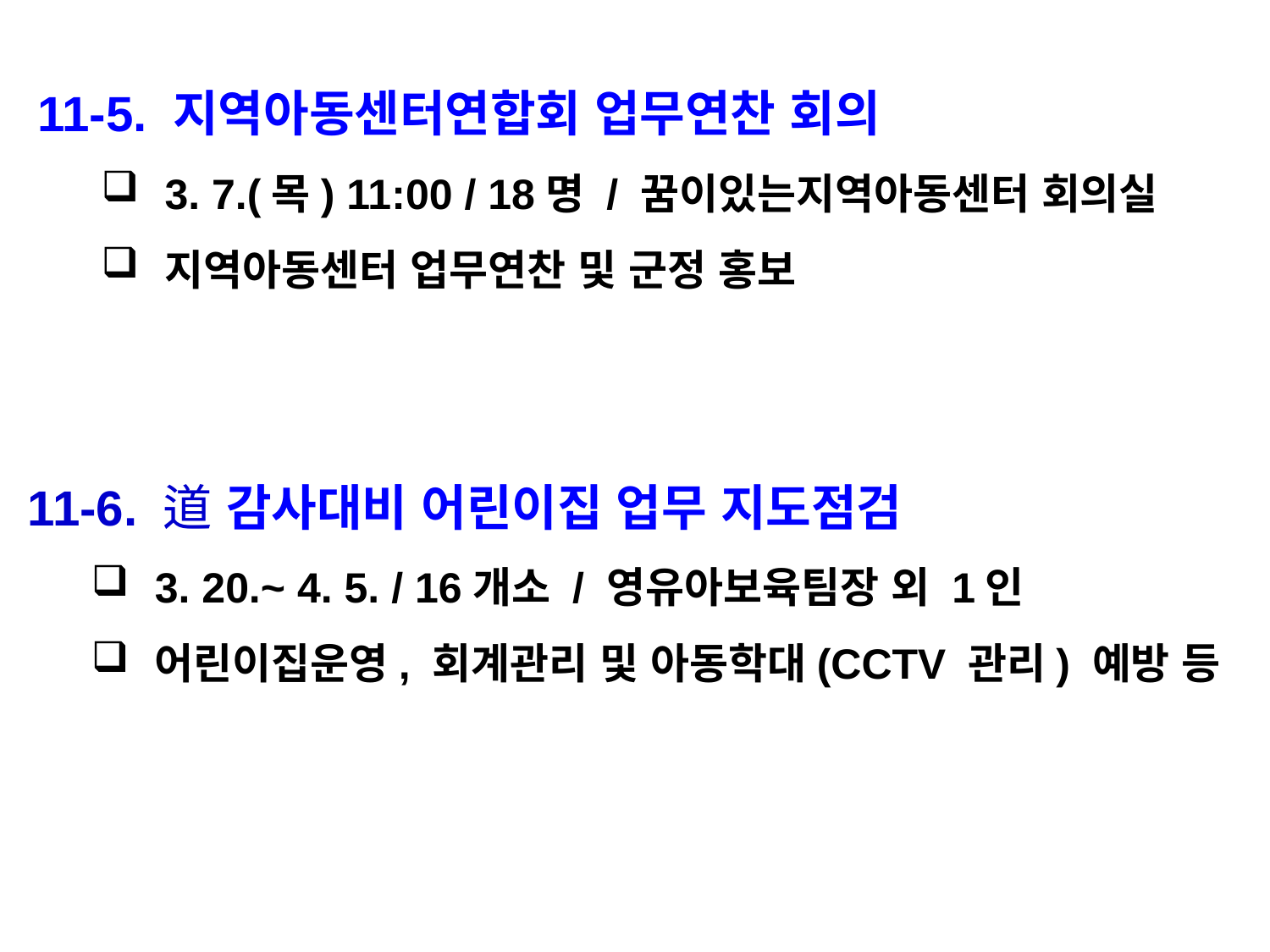

11-5. 지역아동센터연합회 업무연찬 회의
3. 7.(목) 11:00 / 18명 / 꿈이있는지역아동센터 회의실
지역아동센터 업무연찬 및 군정 홍보

11-6. 道 감사대비 어린이집 업무 지도점검
3. 20.~ 4. 5. / 16개소 / 영유아보육팀장 외 1인
어린이집운영, 회계관리 및 아동학대(CCTV 관리) 예방 등